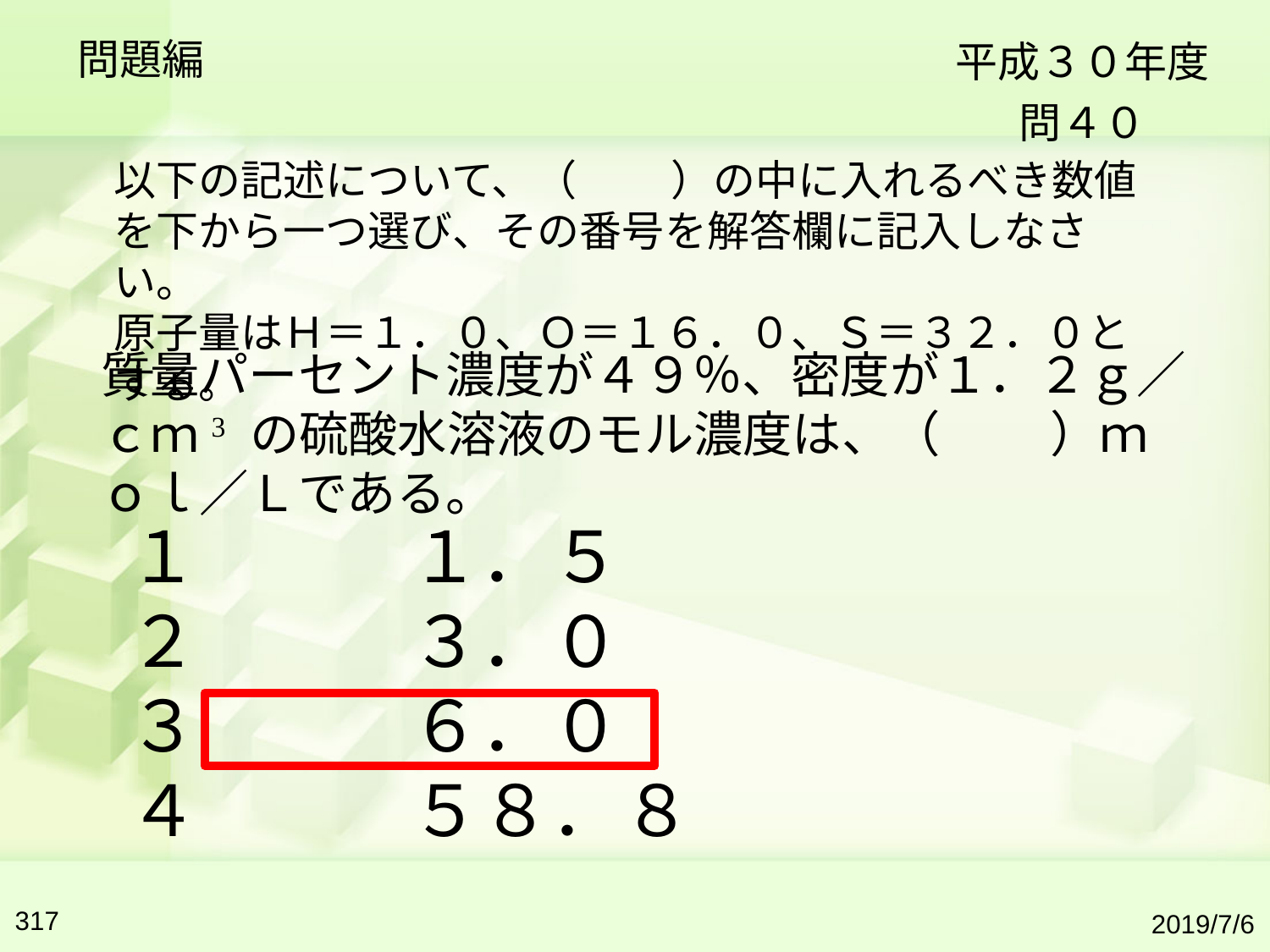

問題編
平成３０年度
問４０
以下の記述について、（ 　　）の中に入れるべき数値を下から一つ選び、その番号を解答欄に記入しなさい。
原子量はＨ＝１．０、Ｏ＝１６．０、Ｓ＝３２．０とする。
質量パーセント濃度が４９％、密度が１．２ｇ／ｃｍ3 の硫酸水溶液のモル濃度は、（　　 ）ｍｏｌ／Ｌである。
１　　　１．５
２　　　３．０
３　　　６．０
４　　　５８．８

317
2019/7/6